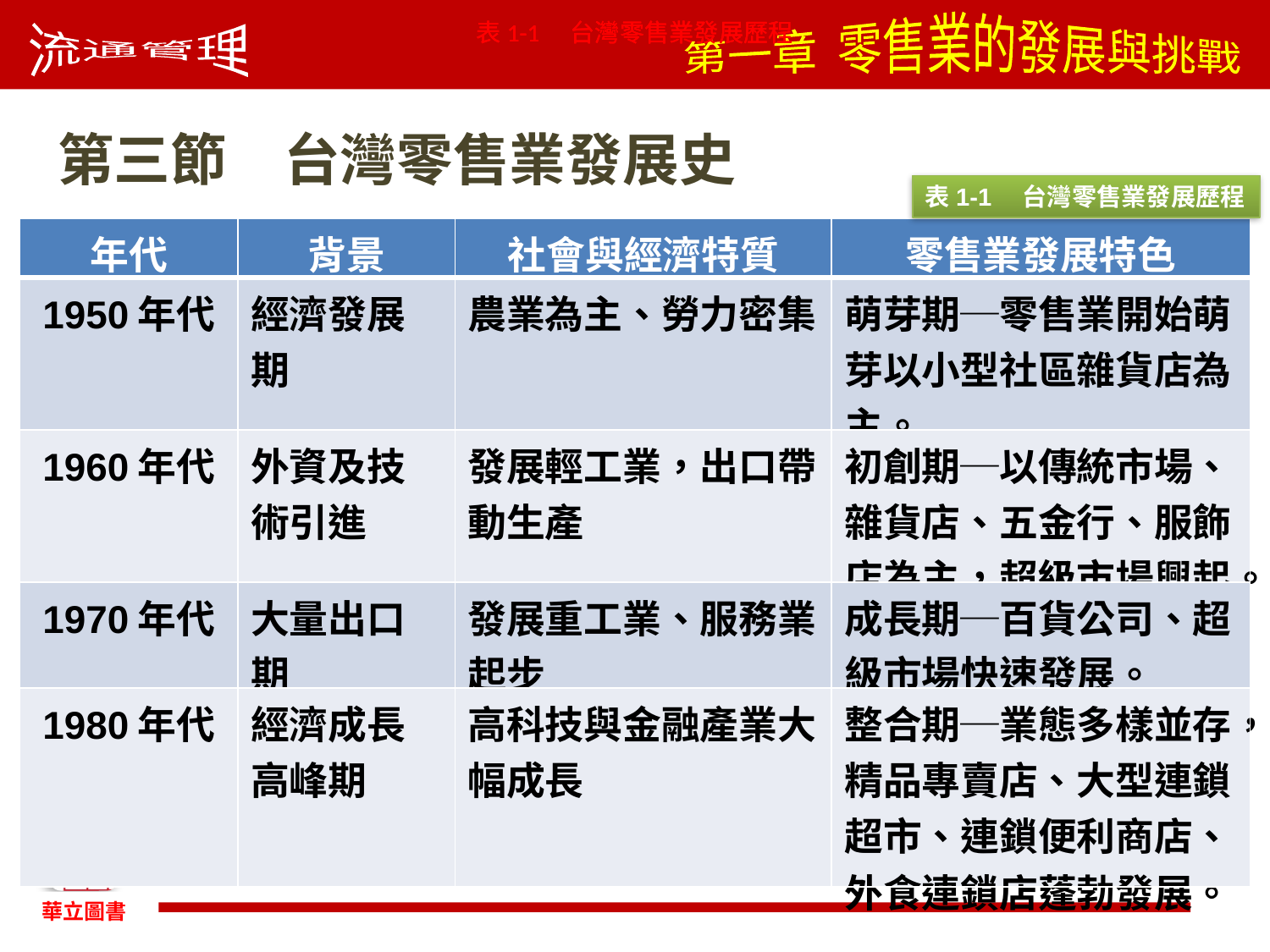

表1-1　台灣零售業發展歷程
表1-1　台灣零售業發展歷程
表1-1　台灣零售業發展歷程
第三節　台灣零售業發展史
表1-1　台灣零售業發展歷程
| 年代 | 背景 | 社會與經濟特質 | 零售業發展特色 |
| --- | --- | --- | --- |
| 1950年代 | 經濟發展期 | 農業為主、勞力密集 | 萌芽期─零售業開始萌芽以小型社區雜貨店為主。 |
| 1960年代 | 外資及技術引進 | 發展輕工業，出口帶動生產 | 初創期─以傳統市場、雜貨店、五金行、服飾店為主，超級市場興起。 |
| 1970年代 | 大量出口期 | 發展重工業、服務業起步 | 成長期─百貨公司、超級市場快速發展。 |
| 1980年代 | 經濟成長高峰期 | 高科技與金融產業大幅成長 | 整合期─業態多樣並存，精品專賣店、大型連鎖超市、連鎖便利商店、外食連鎖店蓬勃發展。 |